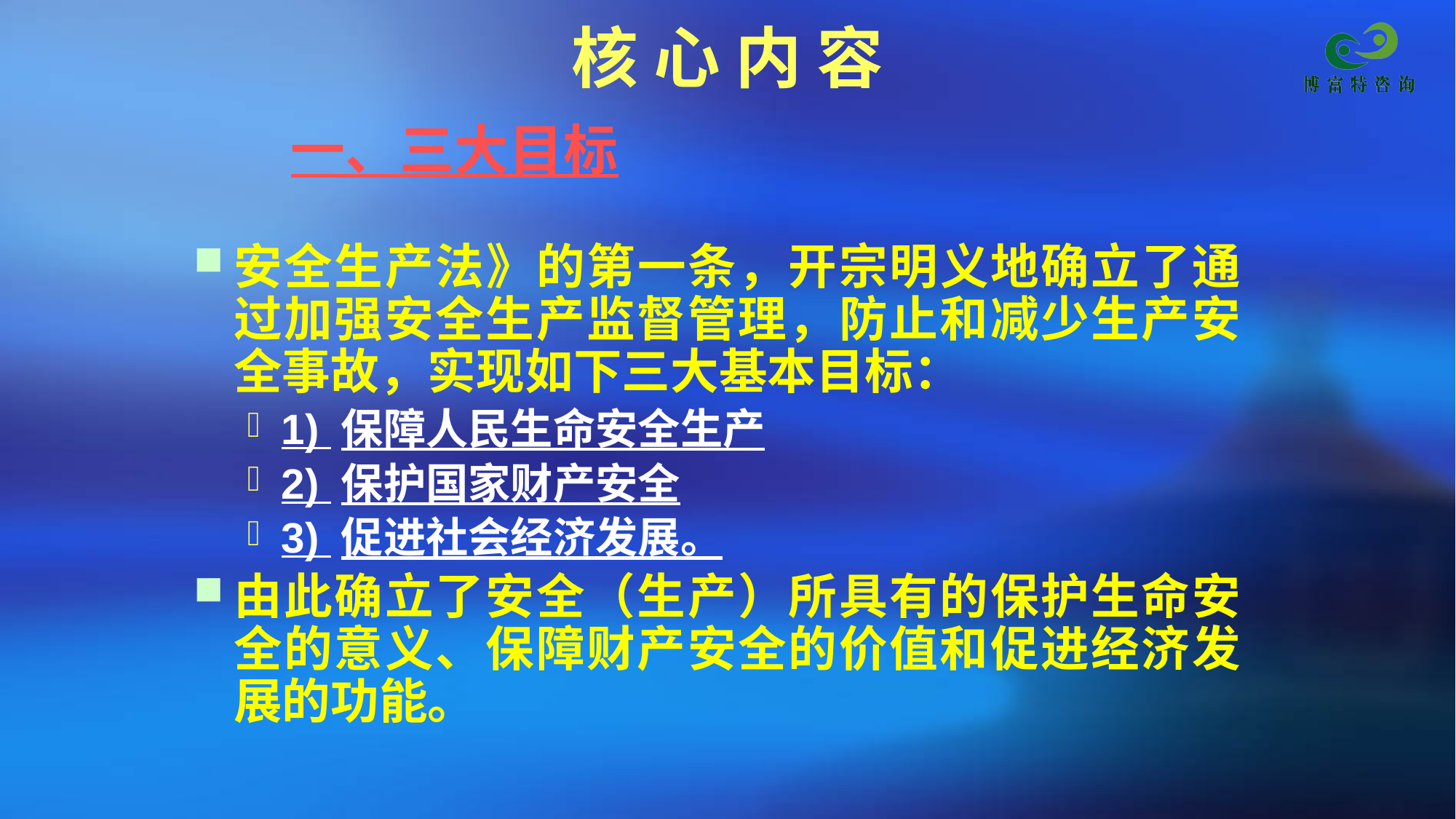

# 核 心 内 容
  一、三大目标
安全生产法》的第一条，开宗明义地确立了通过加强安全生产监督管理，防止和减少生产安全事故，实现如下三大基本目标：
1) 保障人民生命安全生产
2) 保护国家财产安全
3) 促进社会经济发展。
由此确立了安全（生产）所具有的保护生命安全的意义、保障财产安全的价值和促进经济发展的功能。